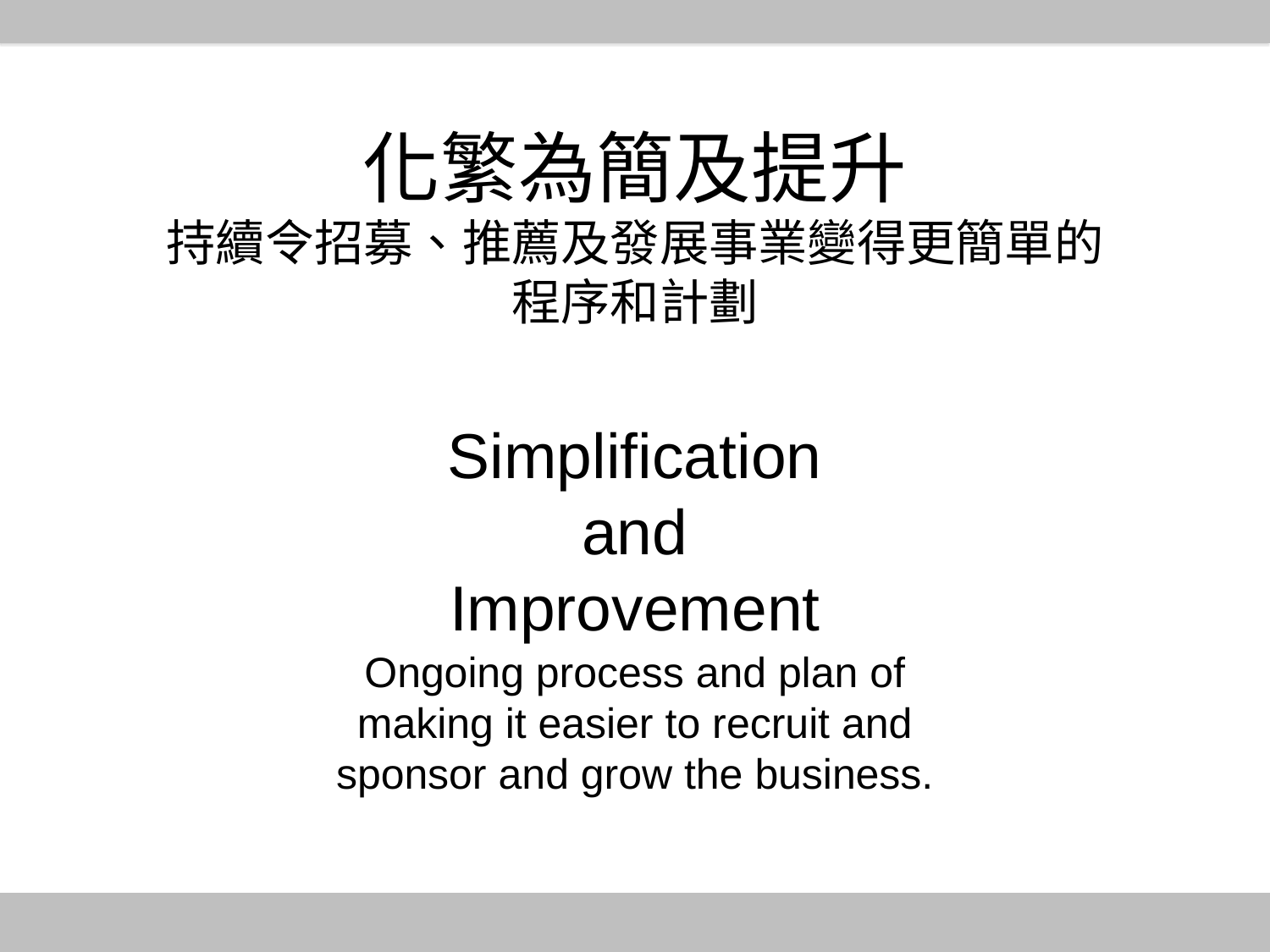

化繁為簡及提升
持續令招募、推薦及發展事業變得更簡單的
程序和計劃

Simplification
and
Improvement

Ongoing process and plan of making it easier to recruit and sponsor and grow the business.